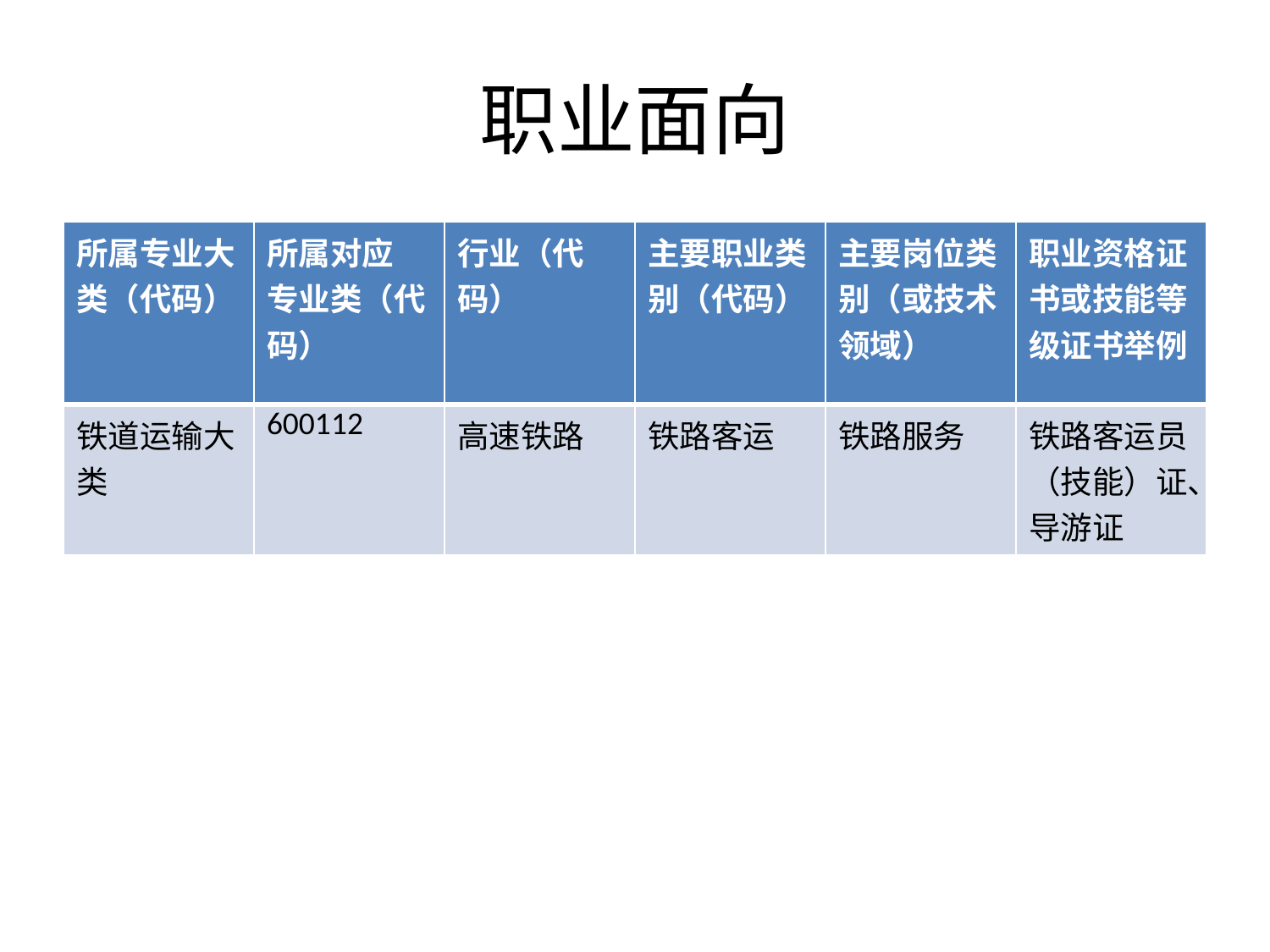

# 职业面向
| 所属专业大类（代码） | 所属对应 专业类（代码） | 行业（代码） | 主要职业类别（代码） | 主要岗位类别（或技术领域） | 职业资格证书或技能等级证书举例 |
| --- | --- | --- | --- | --- | --- |
| 铁道运输大类 | 600112 | 高速铁路 | 铁路客运 | 铁路服务 | 铁路客运员（技能）证、导游证 |